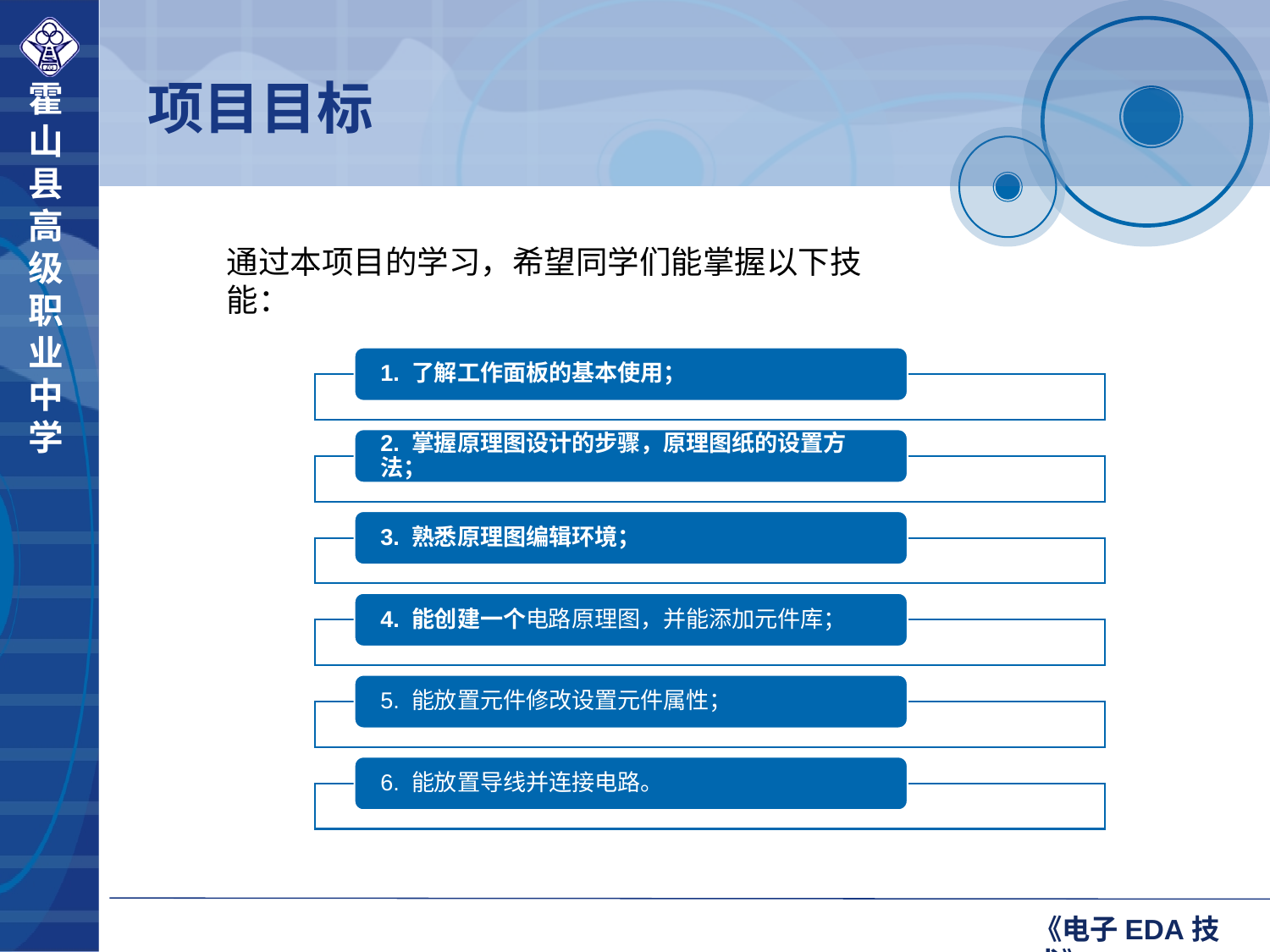

项目目标
通过本项目的学习，希望同学们能掌握以下技能：

1. 了解工作面板的基本使用；
2. 掌握原理图设计的步骤，原理图纸的设置方法；
3. 熟悉原理图编辑环境；
4. 能创建一个电路原理图，并能添加元件库；
5. 能放置元件修改设置元件属性；
6. 能放置导线并连接电路。